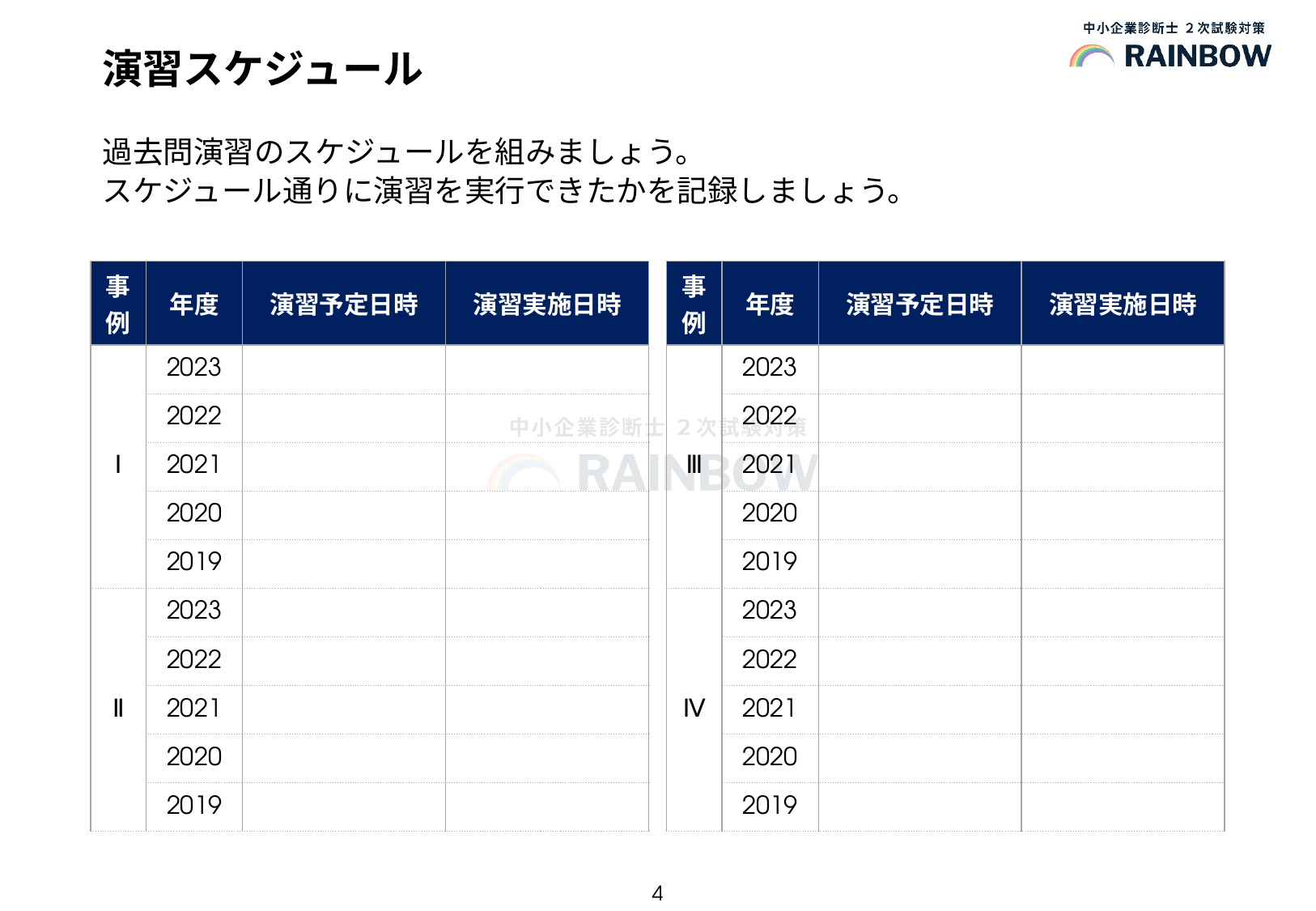

# 演習スケジュール
過去問演習のスケジュールを組みましょう。
スケジュール通りに演習を実行できたかを記録しましょう。
| 事例 | 年度 | 演習予定日時 | 演習実施日時 |
| --- | --- | --- | --- |
| Ⅰ | 2023 |  |  |
|  | 2022 |  |  |
|  | 2021 |  |  |
|  | 2020 |  |  |
|  | 2019 |  |  |
| Ⅱ | 2023 |  |  |
|  | 2022 |  |  |
|  | 2021 |  |  |
|  | 2020 |  |  |
|  | 2019 |  |  |
| 事例 | 年度 | 演習予定日時 | 演習実施日時 |
| --- | --- | --- | --- |
| Ⅲ | 2023 |  |  |
|  | 2022 |  |  |
|  | 2021 |  |  |
|  | 2020 |  |  |
|  | 2019 |  |  |
| Ⅳ | 2023 |  |  |
|  | 2022 |  |  |
|  | 2021 |  |  |
|  | 2020 |  |  |
|  | 2019 |  |  |
4